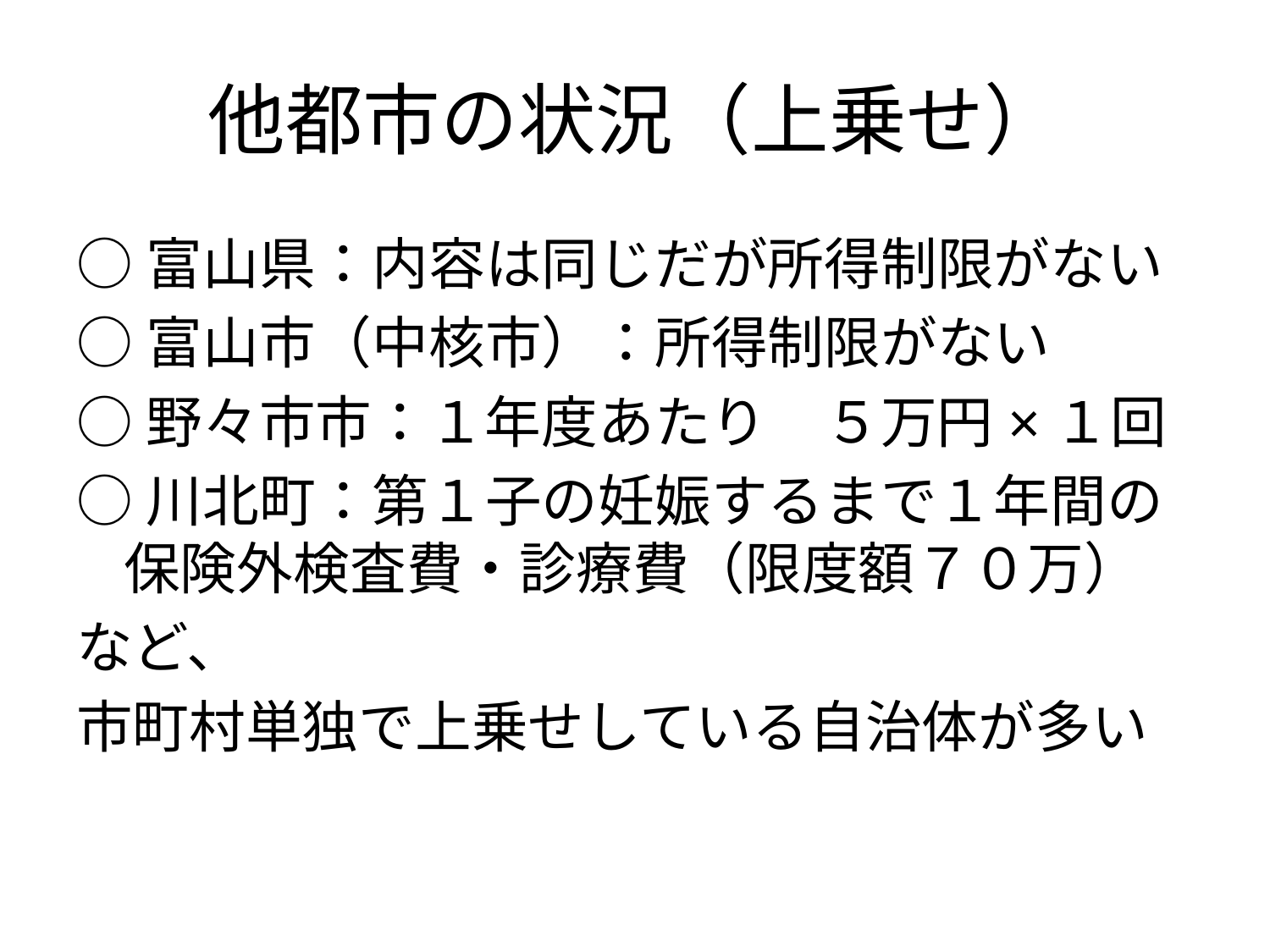

# 他都市の状況（上乗せ）
○富山県：内容は同じだが所得制限がない
○富山市（中核市）：所得制限がない
○野々市市：１年度あたり　５万円×１回
○川北町：第１子の妊娠するまで１年間の保険外検査費・診療費（限度額７０万）
など、
市町村単独で上乗せしている自治体が多い